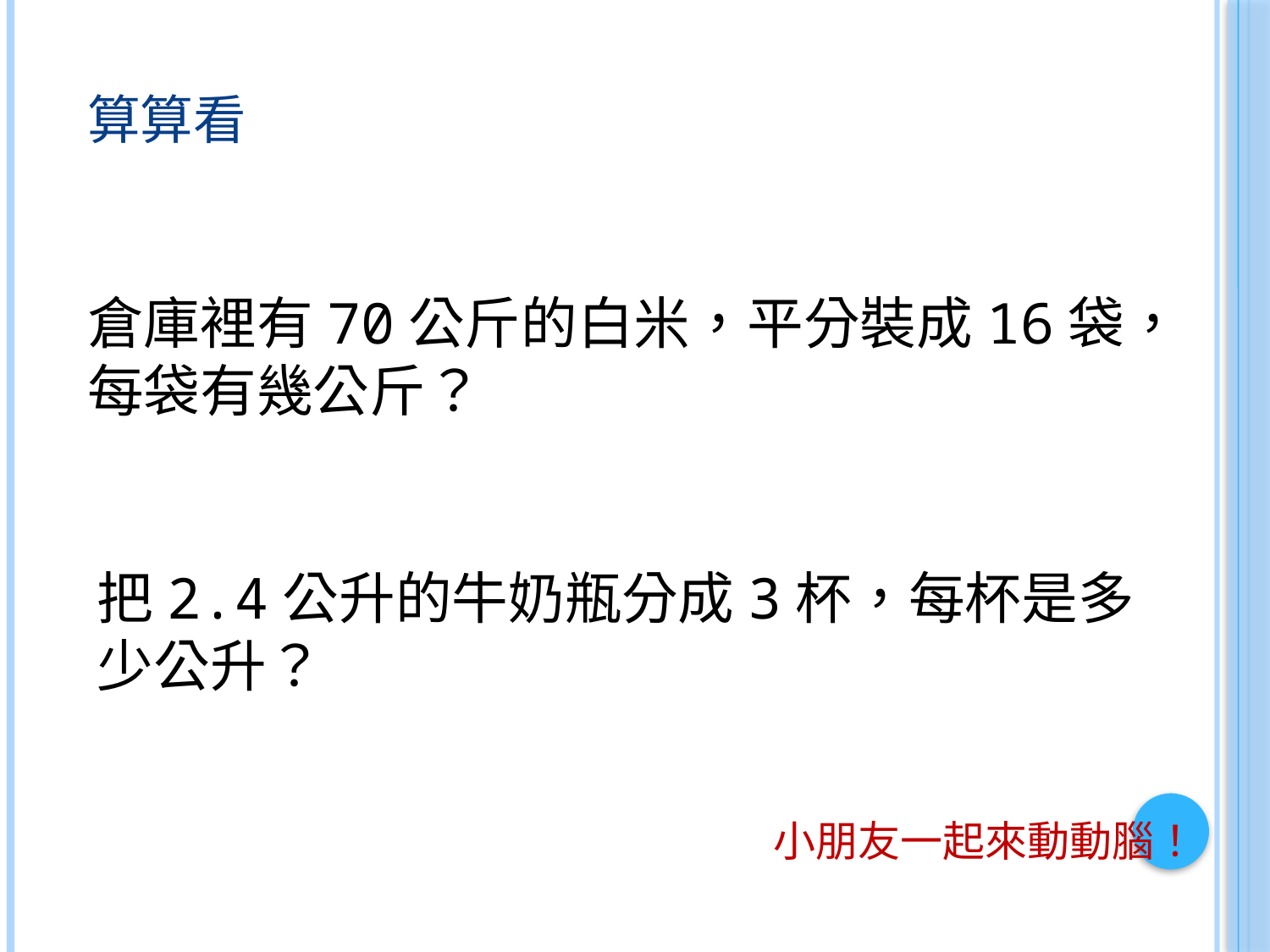

算算看
倉庫裡有70公斤的白米，平分裝成16袋，每袋有幾公斤？
把2.4公升的牛奶瓶分成3杯，每杯是多少公升？
小朋友一起來動動腦！